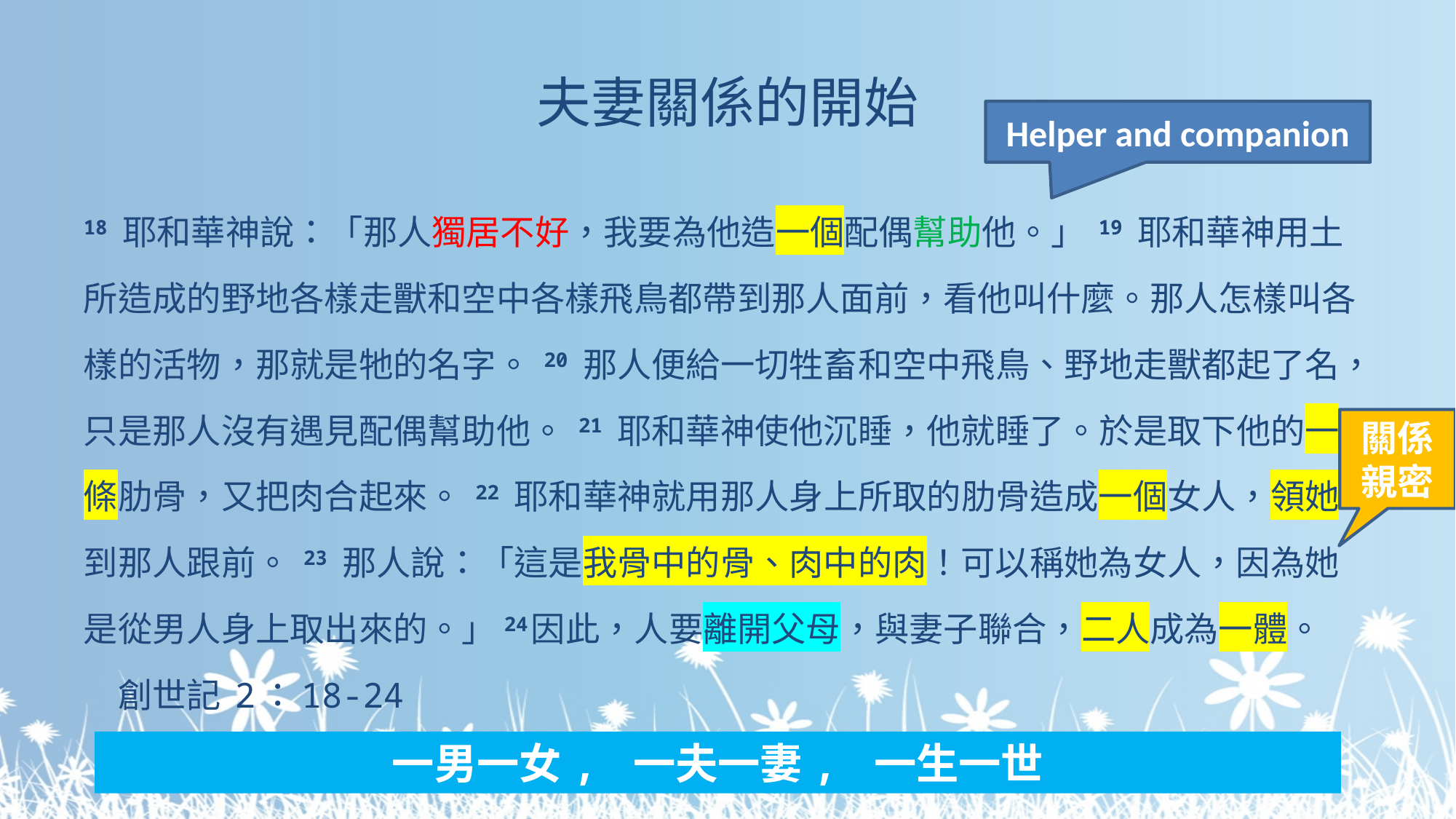

# 夫妻關係的開始
Helper and companion
18 耶和華神說：「那人獨居不好，我要為他造一個配偶幫助他。」 19 耶和華神用土所造成的野地各樣走獸和空中各樣飛鳥都帶到那人面前，看他叫什麼。那人怎樣叫各樣的活物，那就是牠的名字。 20 那人便給一切牲畜和空中飛鳥、野地走獸都起了名，只是那人沒有遇見配偶幫助他。 21 耶和華神使他沉睡，他就睡了。於是取下他的一條肋骨，又把肉合起來。 22 耶和華神就用那人身上所取的肋骨造成一個女人，領她到那人跟前。 23 那人說：「這是我骨中的骨、肉中的肉！可以稱她為女人，因為她是從男人身上取出來的。」 24因此，人要離開父母，與妻子聯合，二人成為一體。　　創世記 2：18-24
關係親密
一男一女, 一夫一妻, 一生一世